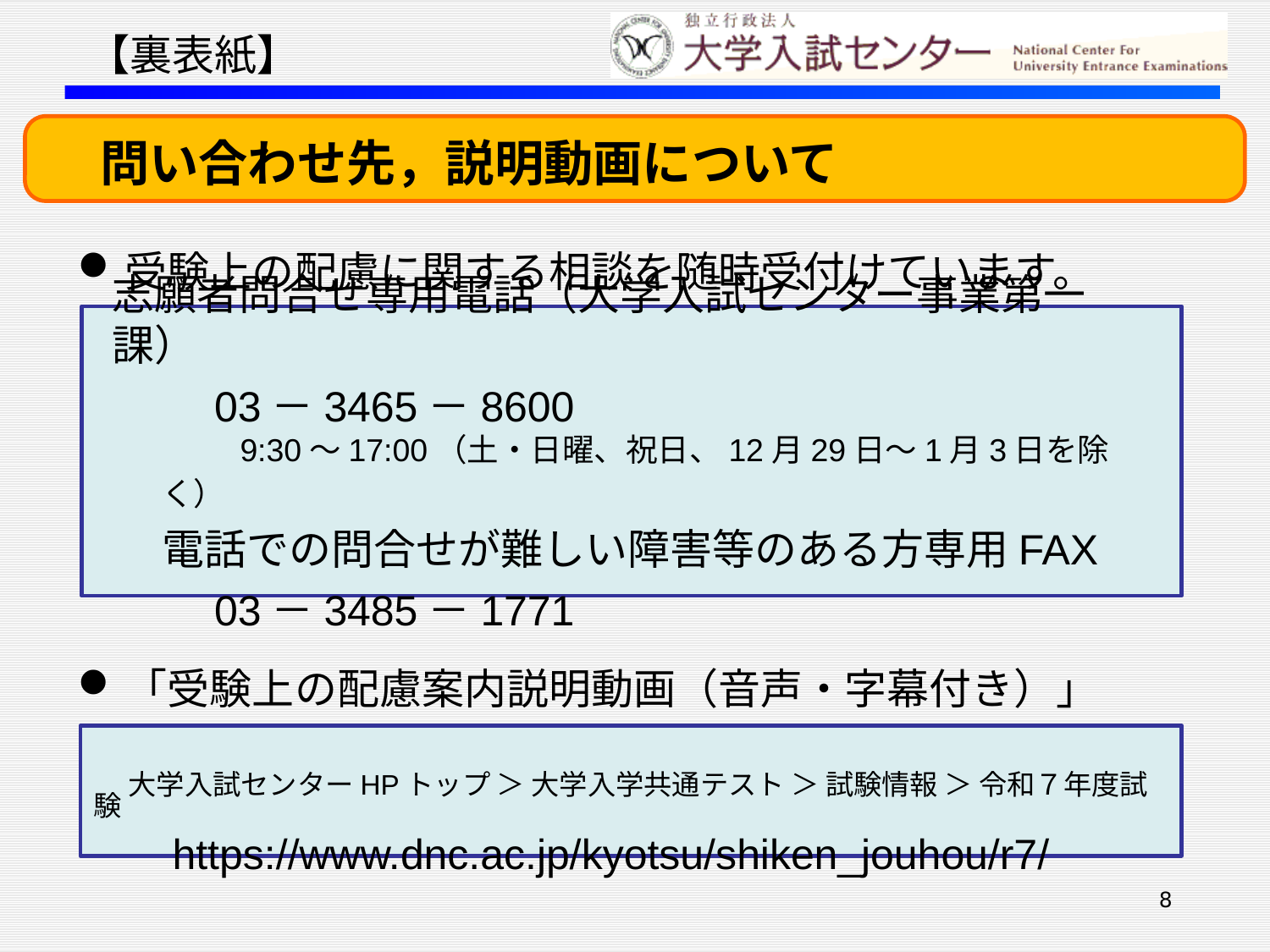

【裏表紙】
　問い合わせ先，説明動画について
受験上の配慮に関する相談を随時受付けています。

志願者問合せ専用電話（大学入試センター事業第一課）
　03－3465－8600
 　9:30～17:00（土・日曜、祝日、12月29日～1月3日を除く）
電話での問合せが難しい障害等のある方専用FAX
　03－3485－1771
「受験上の配慮案内説明動画（音声・字幕付き）」

　大学入試センターHPトップ ＞ 大学入学共通テスト ＞ 試験情報 ＞ 令和７年度試験

　　https://www.dnc.ac.jp/kyotsu/shiken_jouhou/r7/

8